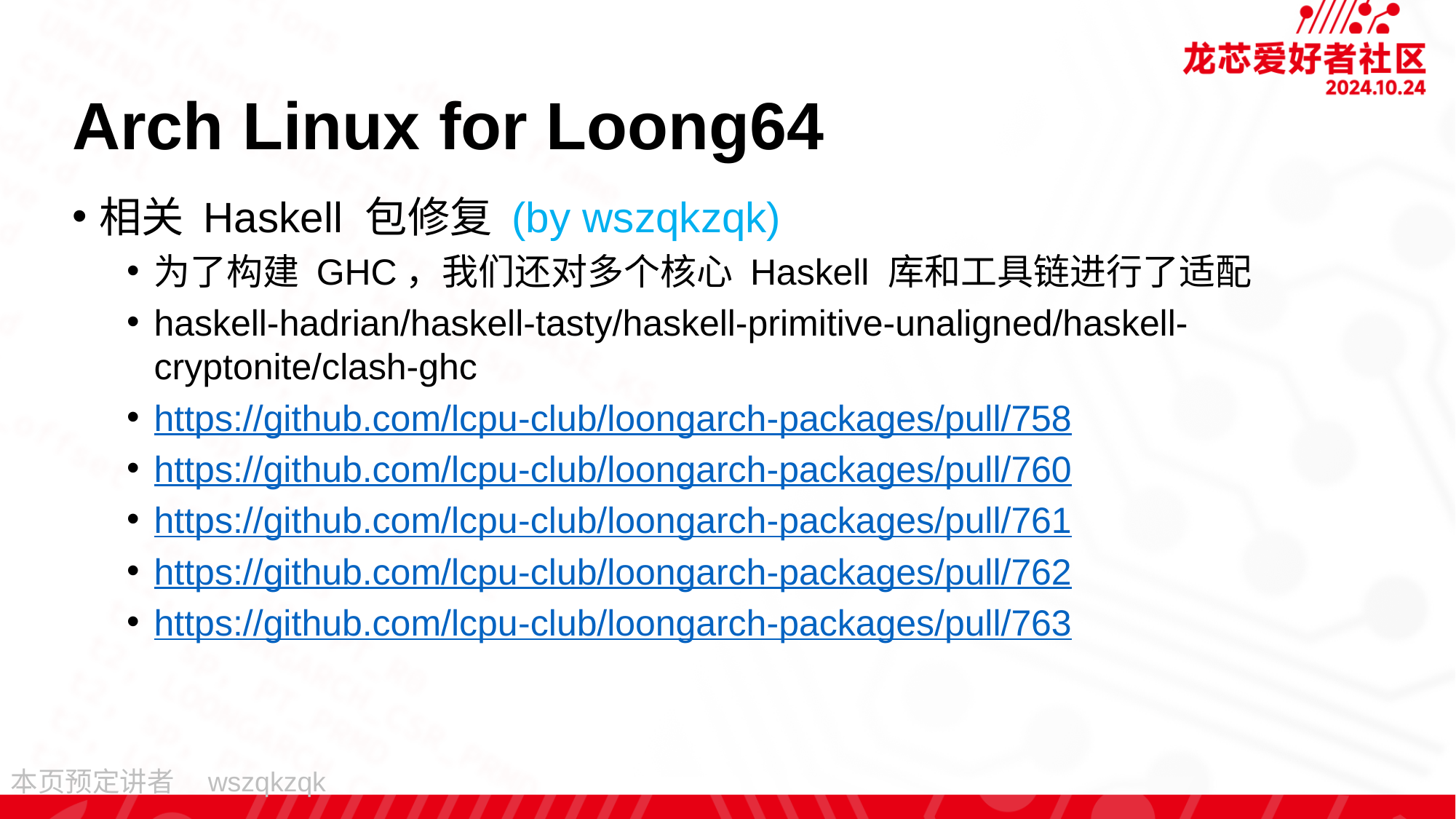

# Arch Linux for Loong64
相关 Haskell 包修复 (by wszqkzqk)
为了构建 GHC，我们还对多个核心 Haskell 库和工具链进行了适配
haskell-hadrian/haskell-tasty/haskell-primitive-unaligned/haskell-cryptonite/clash-ghc
https://github.com/lcpu-club/loongarch-packages/pull/758
https://github.com/lcpu-club/loongarch-packages/pull/760
https://github.com/lcpu-club/loongarch-packages/pull/761
https://github.com/lcpu-club/loongarch-packages/pull/762
https://github.com/lcpu-club/loongarch-packages/pull/763

wszqkzqk